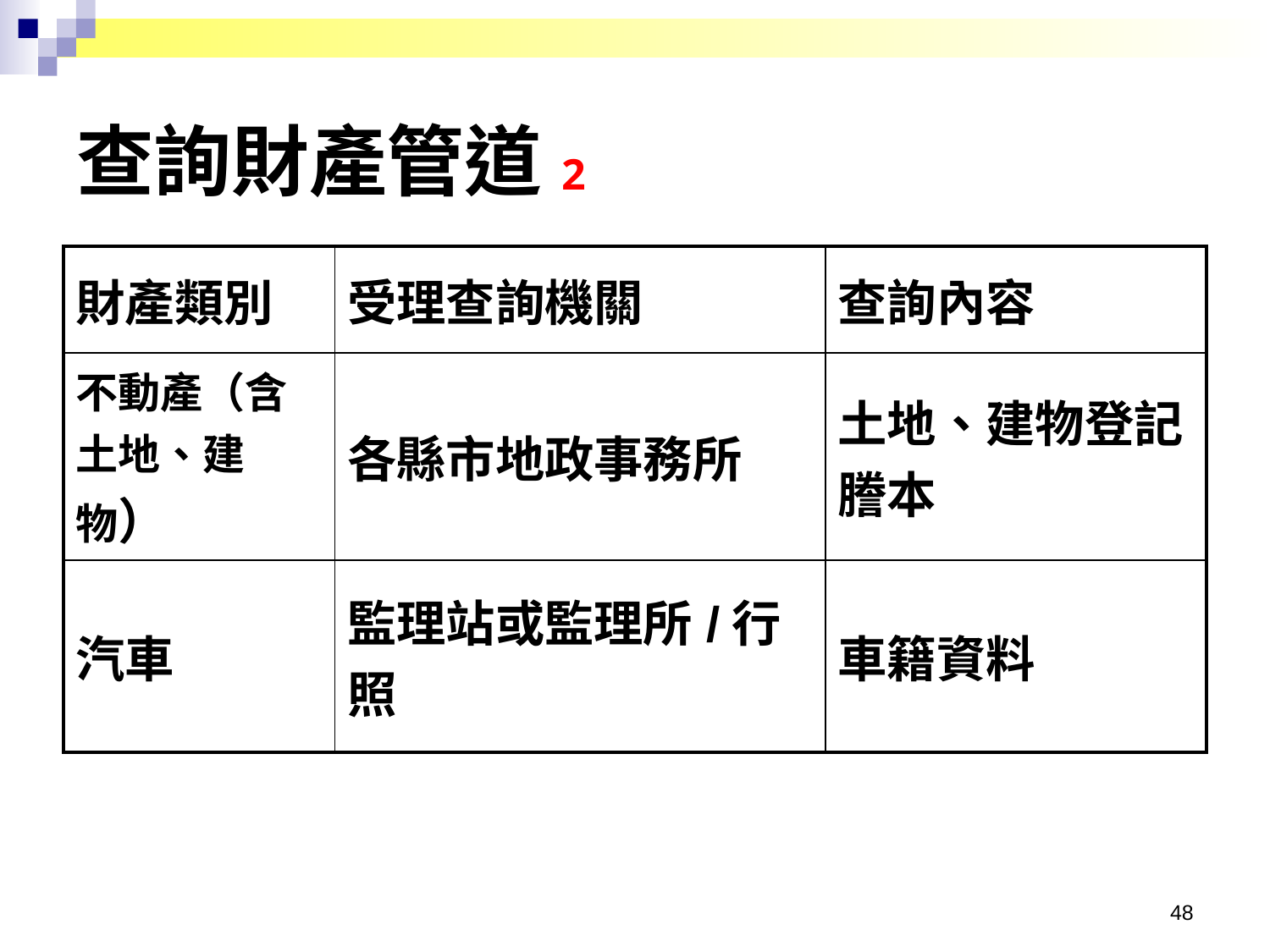

查詢財產管道2
| 財產類別 | 受理查詢機關 | 查詢內容 |
| --- | --- | --- |
| 不動產（含土地、建物） | 各縣市地政事務所 | 土地、建物登記謄本 |
| 汽車 | 監理站或監理所/行照 | 車籍資料 |
48